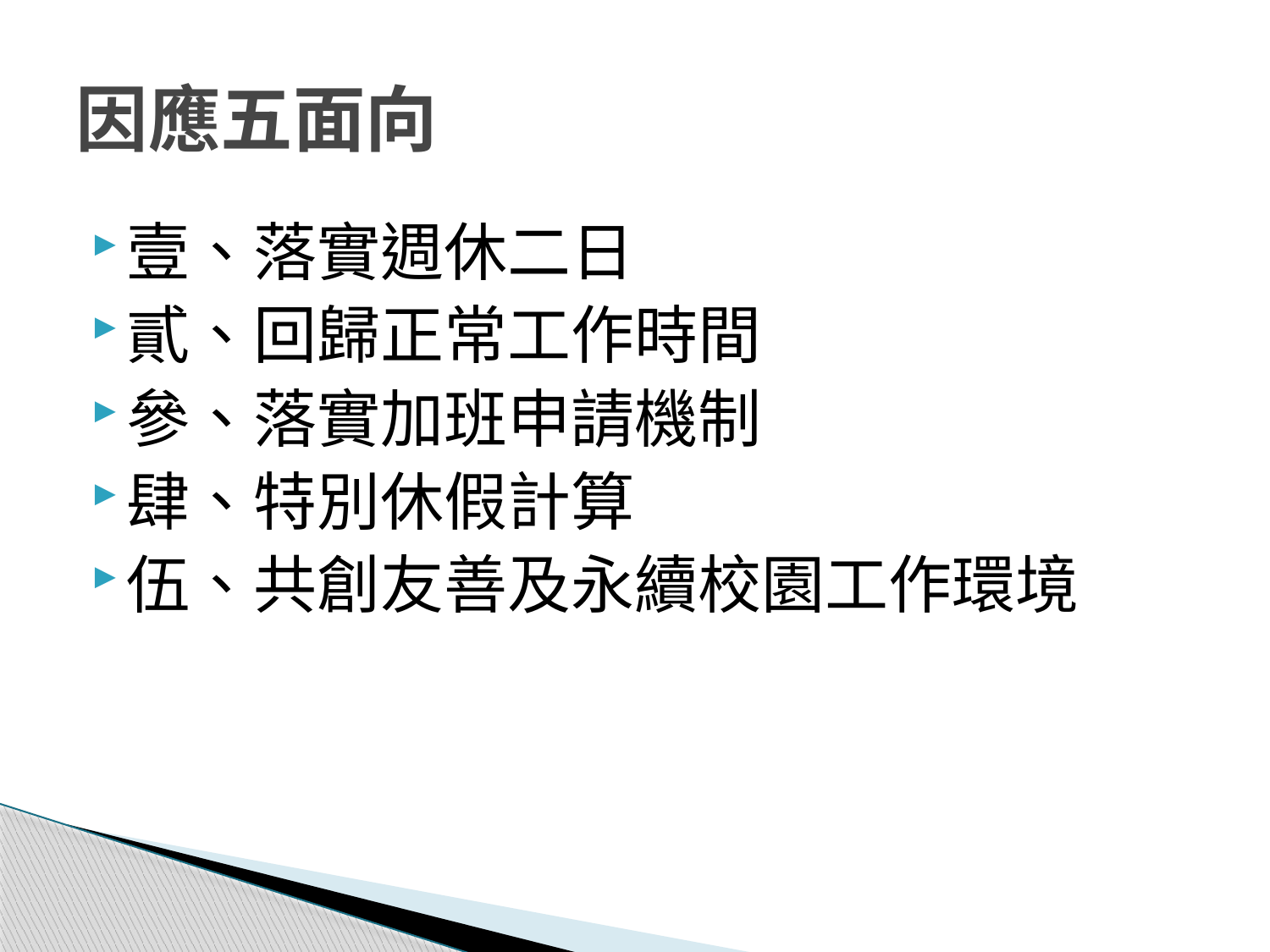

# 因應五面向
壹、落實週休二日
貳、回歸正常工作時間
參、落實加班申請機制
肆、特別休假計算
伍、共創友善及永續校園工作環境